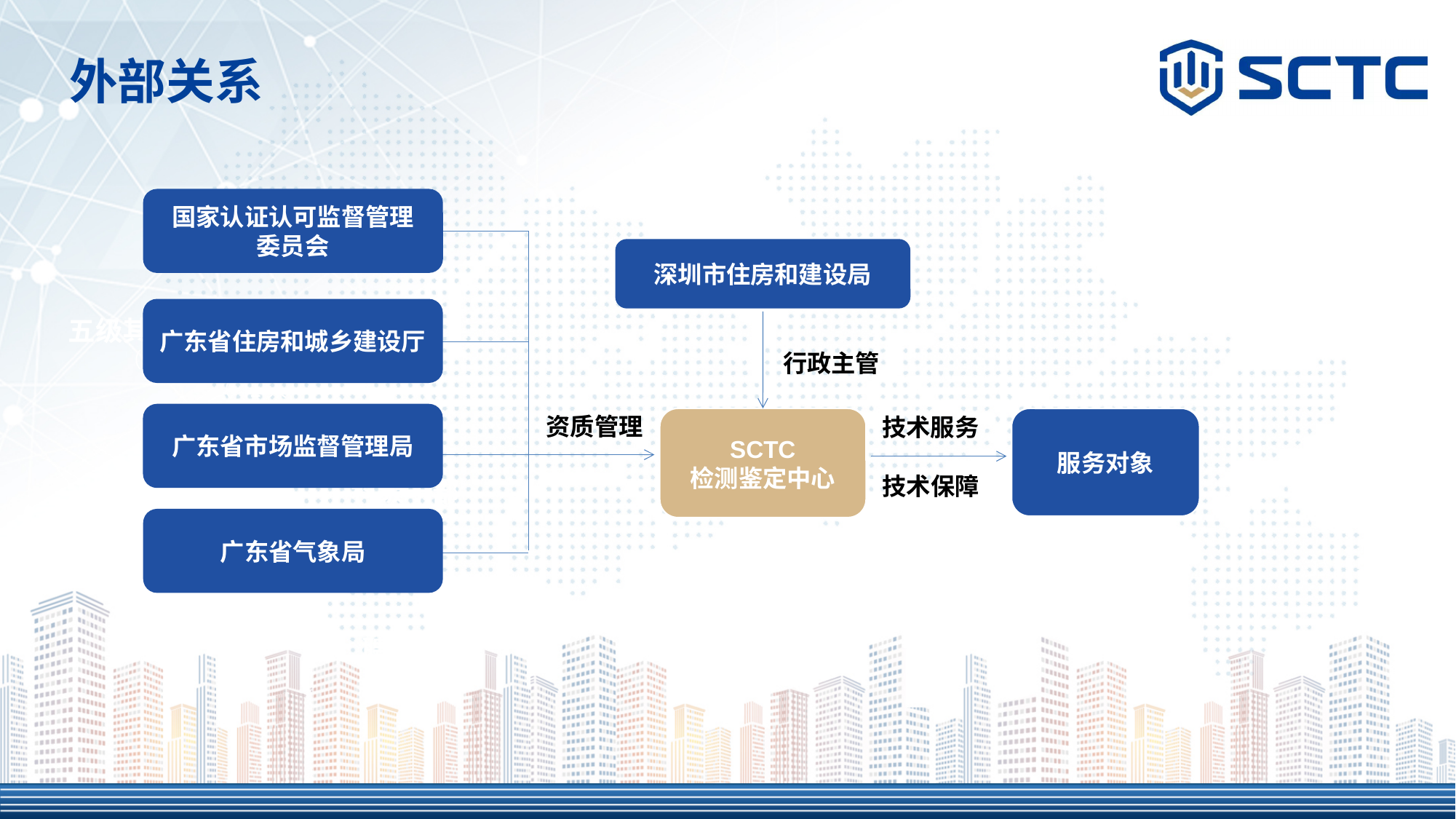

外部关系
国家认证认可监督管理
委员会
深圳市住房和建设局
广东省住房和城乡建设厅
副主任
（2人）
五级其他管理岗
（1人）
在编职工
（41人）
行政主管
广东省市场监督管理局
资质管理
技术服务
SCTC
检测鉴定中心
服务对象
技术人员
技术保障
科级干部
（16人）
广东省气象局
聘用员工
（174人）